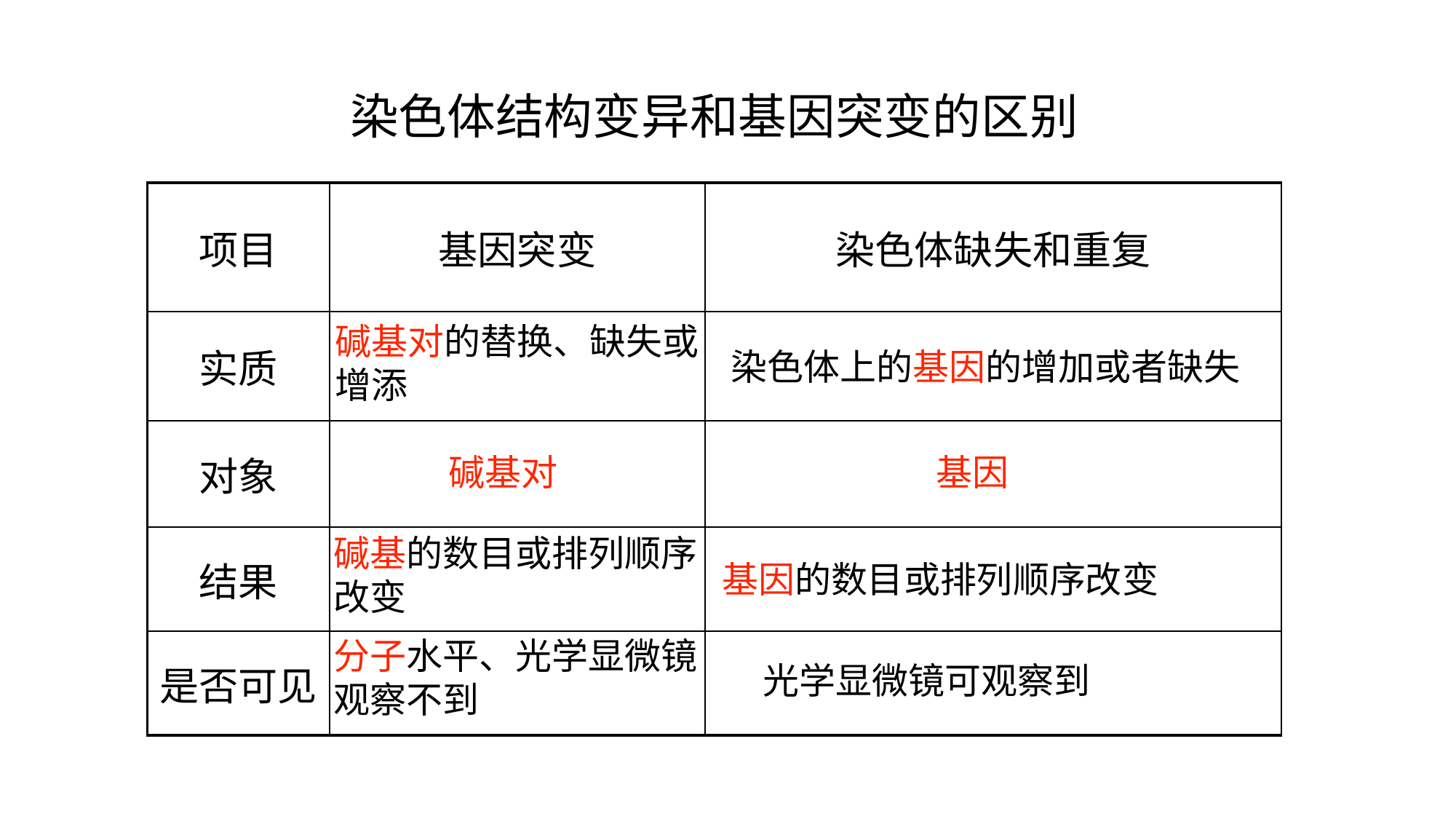

染色体结构变异和基因突变的区别
| 项目 | 基因突变 | 染色体缺失和重复 |
| --- | --- | --- |
| 实质 |  |  |
| 对象 |  |  |
| 结果 |  |  |
| 是否可见 |  |  |
碱基对的替换、缺失或增添
染色体上的基因的增加或者缺失
碱基对
基因
碱基的数目或排列顺序改变
基因的数目或排列顺序改变
分子水平、光学显微镜观察不到
光学显微镜可观察到